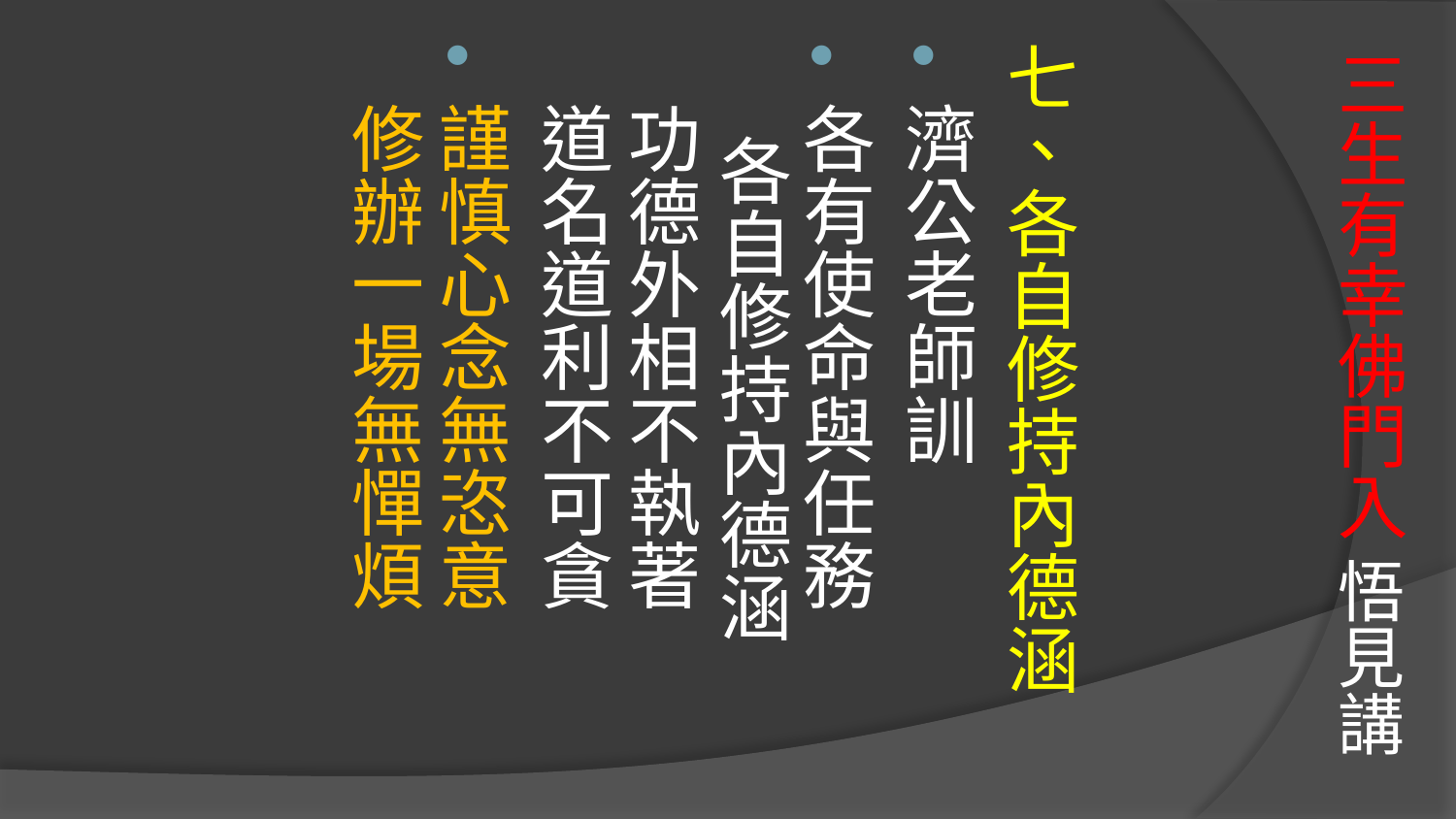

# 三生有幸佛門入 悟見講
七、各自修持內德涵
濟公老師訓
各有使命與任務　         各自修持內德涵
功德外相不執著　       道名道利不可貪
謹慎心念無恣意　       修辦一場無憚煩